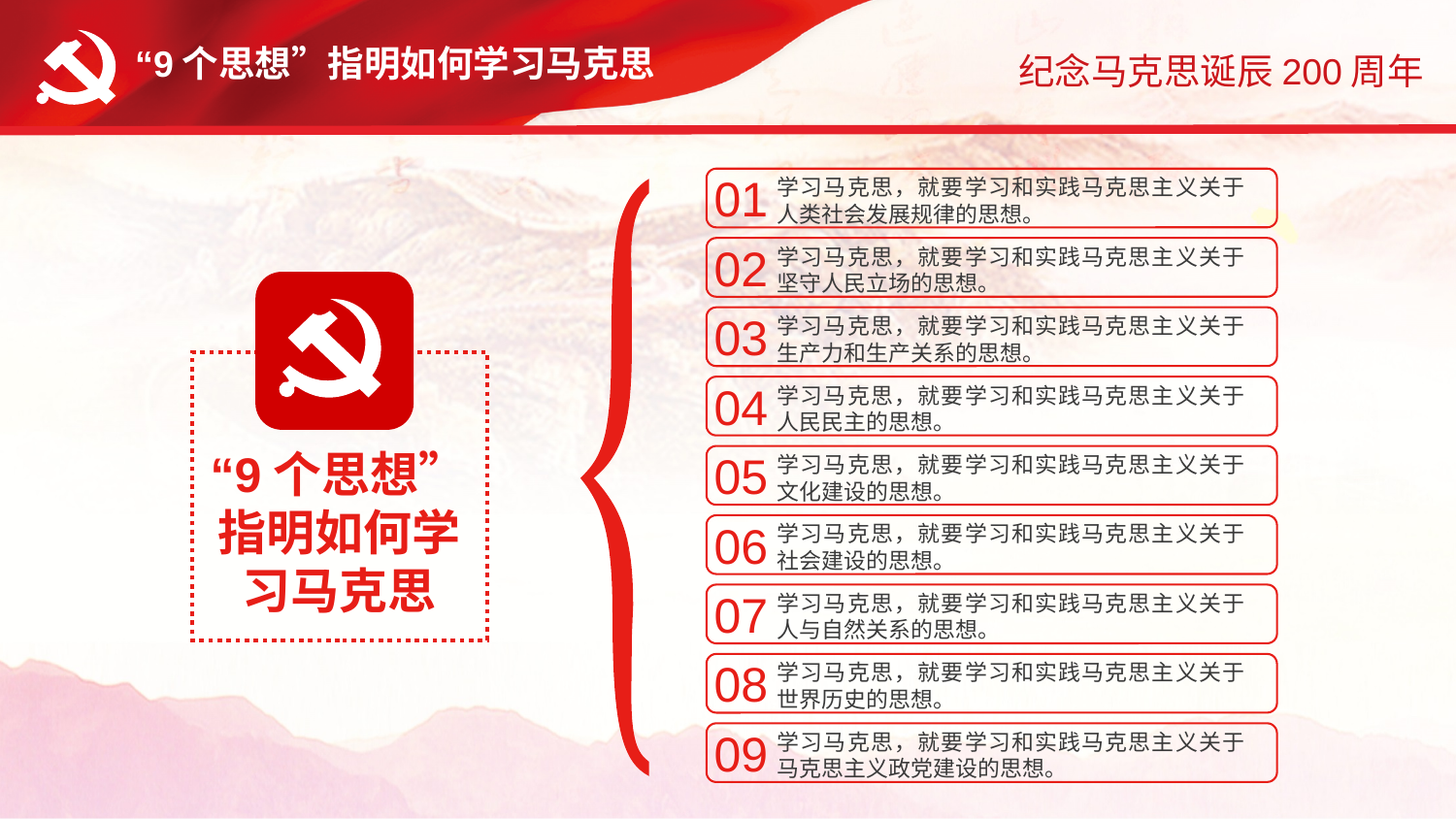

“9个思想”指明如何学习马克思

01
学习马克思，就要学习和实践马克思主义关于人类社会发展规律的思想。

02
学习马克思，就要学习和实践马克思主义关于坚守人民立场的思想。

03
学习马克思，就要学习和实践马克思主义关于生产力和生产关系的思想。

04
学习马克思，就要学习和实践马克思主义关于人民民主的思想。
“9个思想”指明如何学习马克思

05
学习马克思，就要学习和实践马克思主义关于文化建设的思想。

06
学习马克思，就要学习和实践马克思主义关于社会建设的思想。

07
学习马克思，就要学习和实践马克思主义关于人与自然关系的思想。

08
学习马克思，就要学习和实践马克思主义关于世界历史的思想。

09
学习马克思，就要学习和实践马克思主义关于马克思主义政党建设的思想。
字符延长可删除